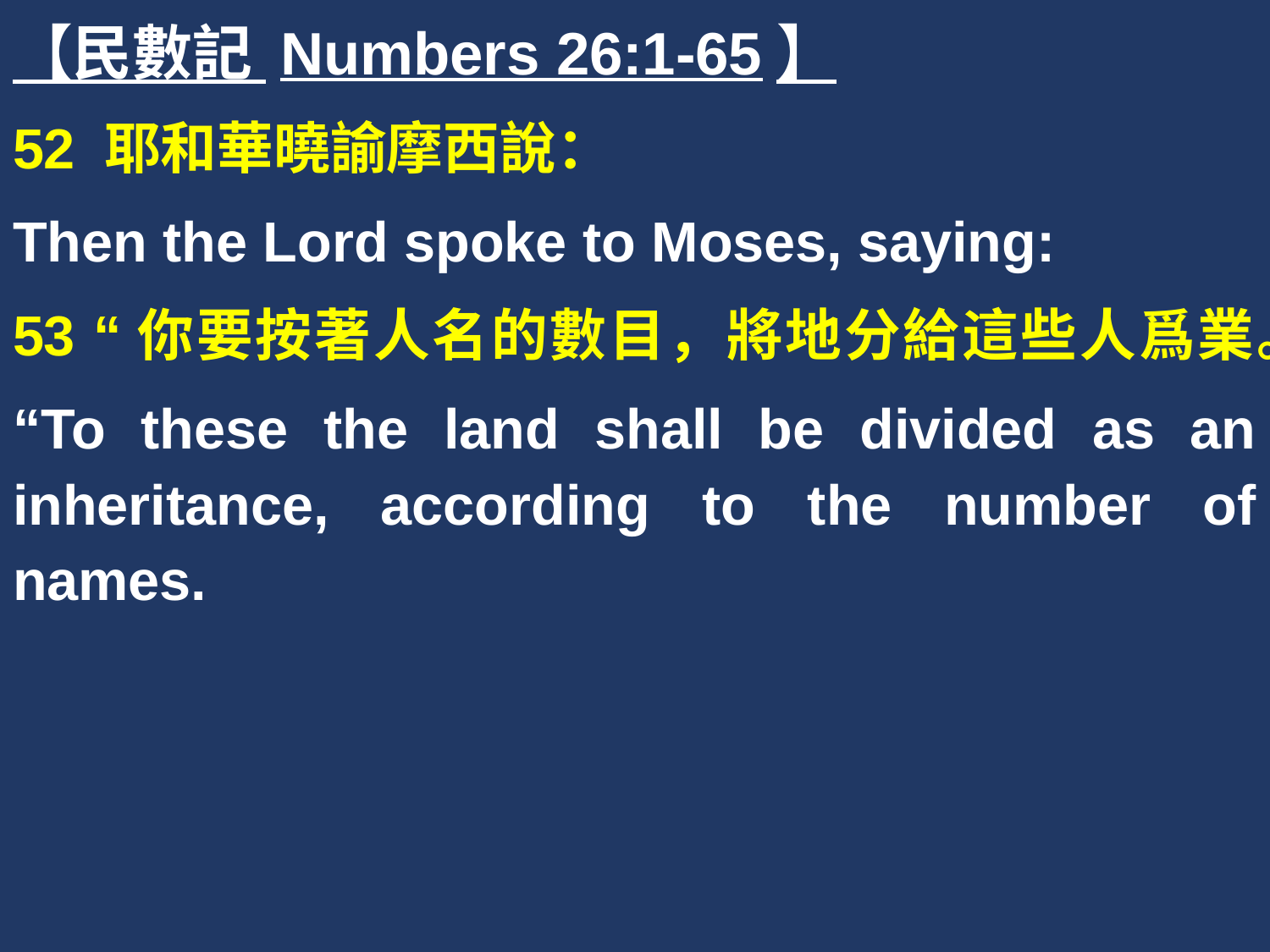

【民數記 Numbers 26:1-65】
52 耶和華曉諭摩西說：
Then the Lord spoke to Moses, saying:
53 “你要按著人名的數目，將地分給這些人爲業。
“To these the land shall be divided as an inheritance, according to the number of names.